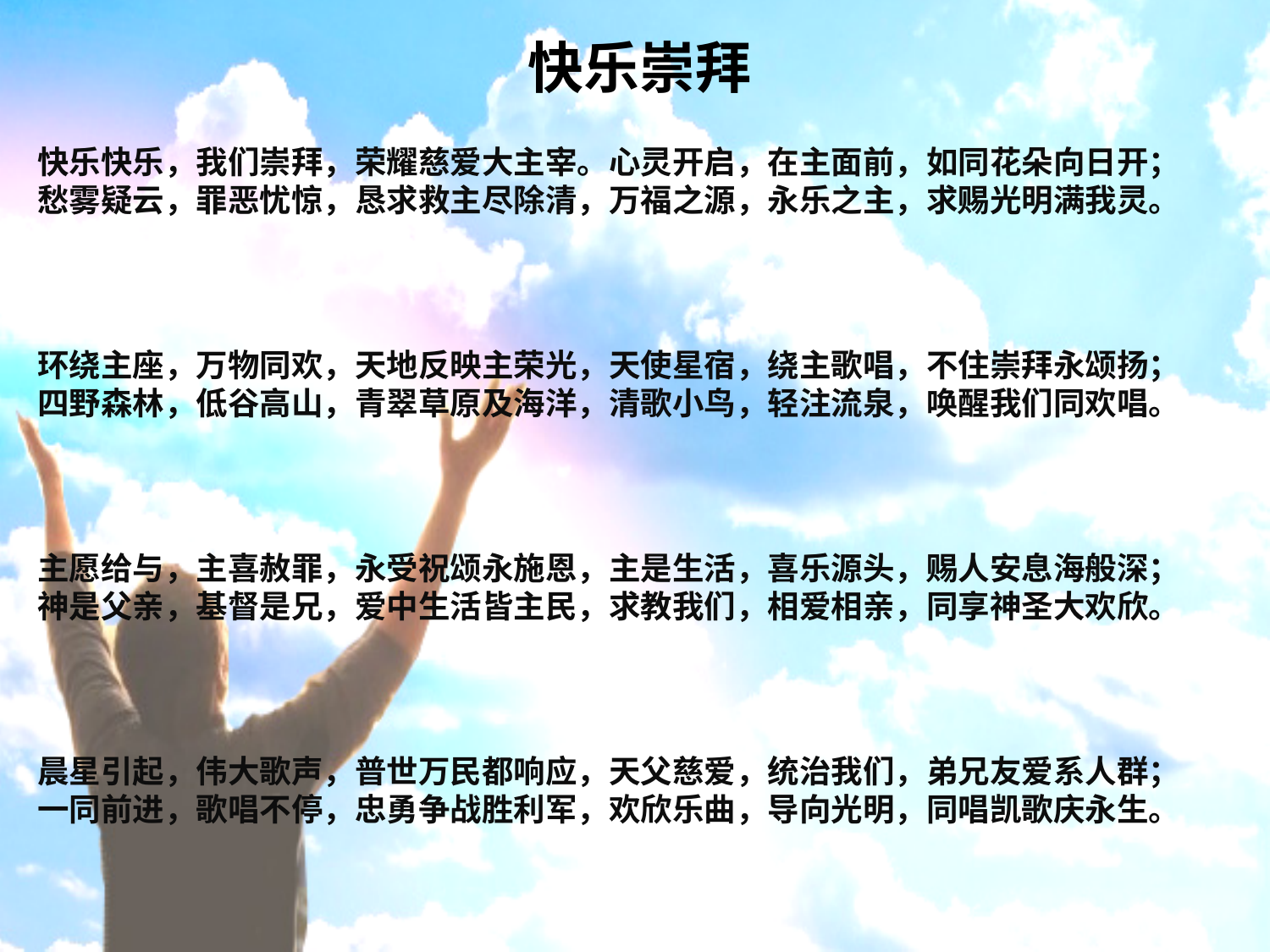

# 快乐崇拜
快乐快乐，我们崇拜，荣耀慈爱大主宰。心灵开启，在主面前，如同花朵向日开；
愁雾疑云，罪恶忧惊，恳求救主尽除清，万福之源，永乐之主，求赐光明满我灵。

环绕主座，万物同欢，天地反映主荣光，天使星宿，绕主歌唱，不住崇拜永颂扬；
四野森林，低谷高山，青翠草原及海洋，清歌小鸟，轻注流泉，唤醒我们同欢唱。

主愿给与，主喜赦罪，永受祝颂永施恩，主是生活，喜乐源头，赐人安息海般深；
神是父亲，基督是兄，爱中生活皆主民，求教我们，相爱相亲，同享神圣大欢欣。

晨星引起，伟大歌声，普世万民都响应，天父慈爱，统治我们，弟兄友爱系人群；
一同前进，歌唱不停，忠勇争战胜利军，欢欣乐曲，导向光明，同唱凯歌庆永生。